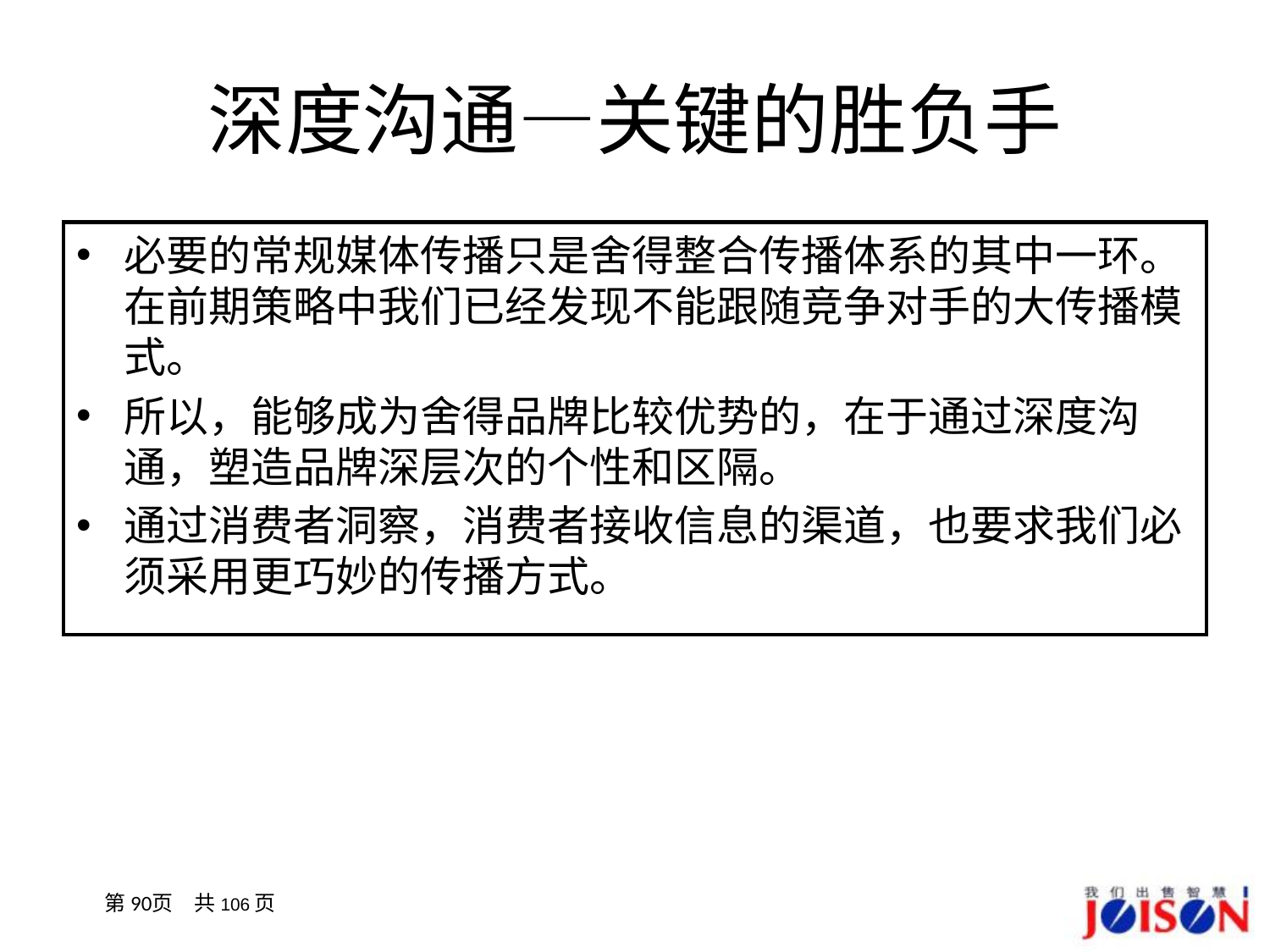

# 深度沟通—关键的胜负手
必要的常规媒体传播只是舍得整合传播体系的其中一环。在前期策略中我们已经发现不能跟随竞争对手的大传播模式。
所以，能够成为舍得品牌比较优势的，在于通过深度沟通，塑造品牌深层次的个性和区隔。
通过消费者洞察，消费者接收信息的渠道，也要求我们必须采用更巧妙的传播方式。